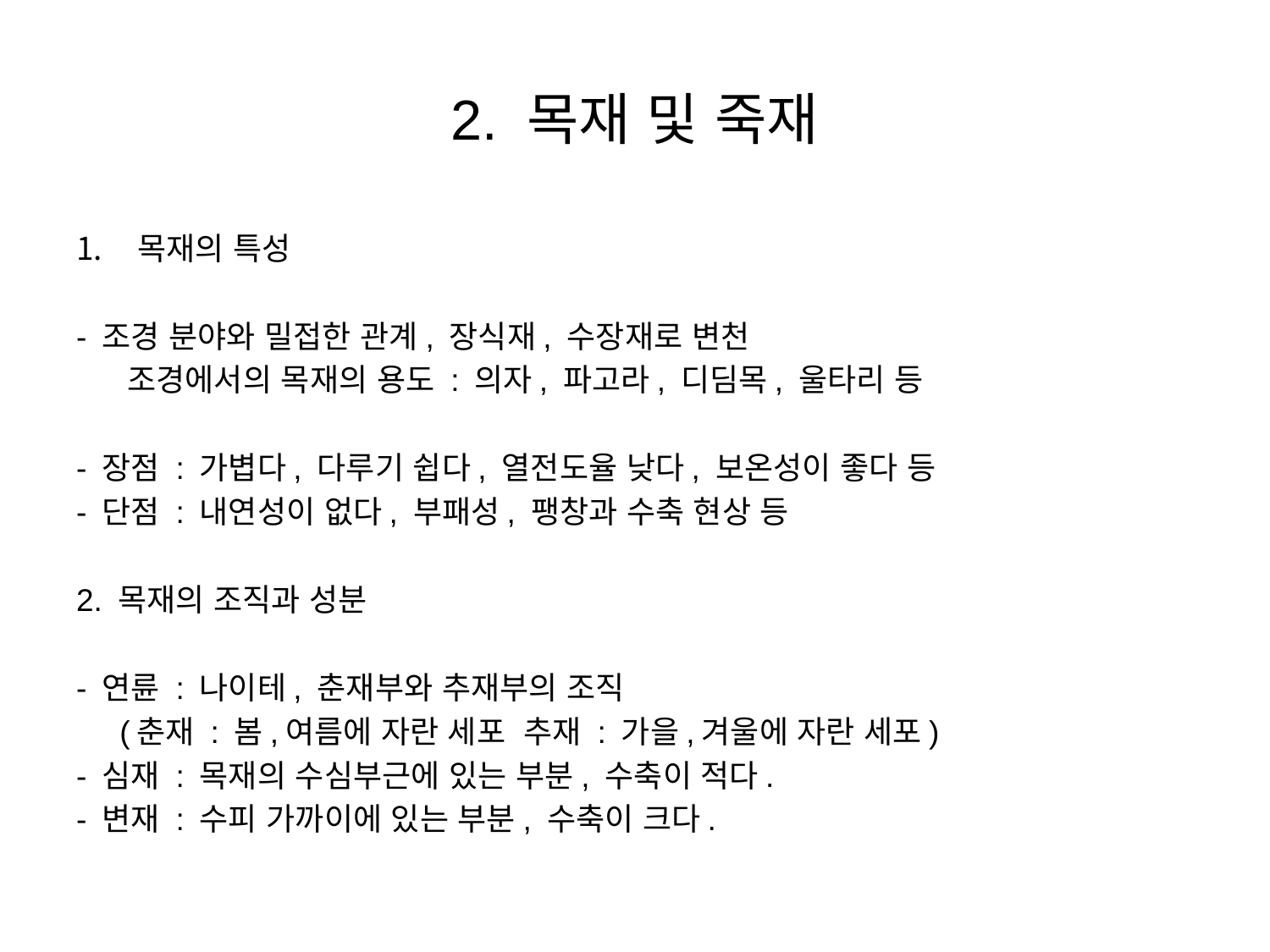

# 2. 목재 및 죽재
목재의 특성

- 조경 분야와 밀접한 관계, 장식재, 수장재로 변천
     조경에서의 목재의 용도 : 의자, 파고라, 디딤목, 울타리 등

- 장점 : 가볍다, 다루기 쉽다, 열전도율 낮다, 보온성이 좋다 등
- 단점 : 내연성이 없다, 부패성, 팽창과 수축 현상 등

2. 목재의 조직과 성분

- 연륜 : 나이테, 춘재부와 추재부의 조직
     (춘재 : 봄,여름에 자란 세포  추재 : 가을,겨울에 자란 세포)
- 심재 : 목재의 수심부근에 있는 부분, 수축이 적다.
- 변재 : 수피 가까이에 있는 부분, 수축이 크다.